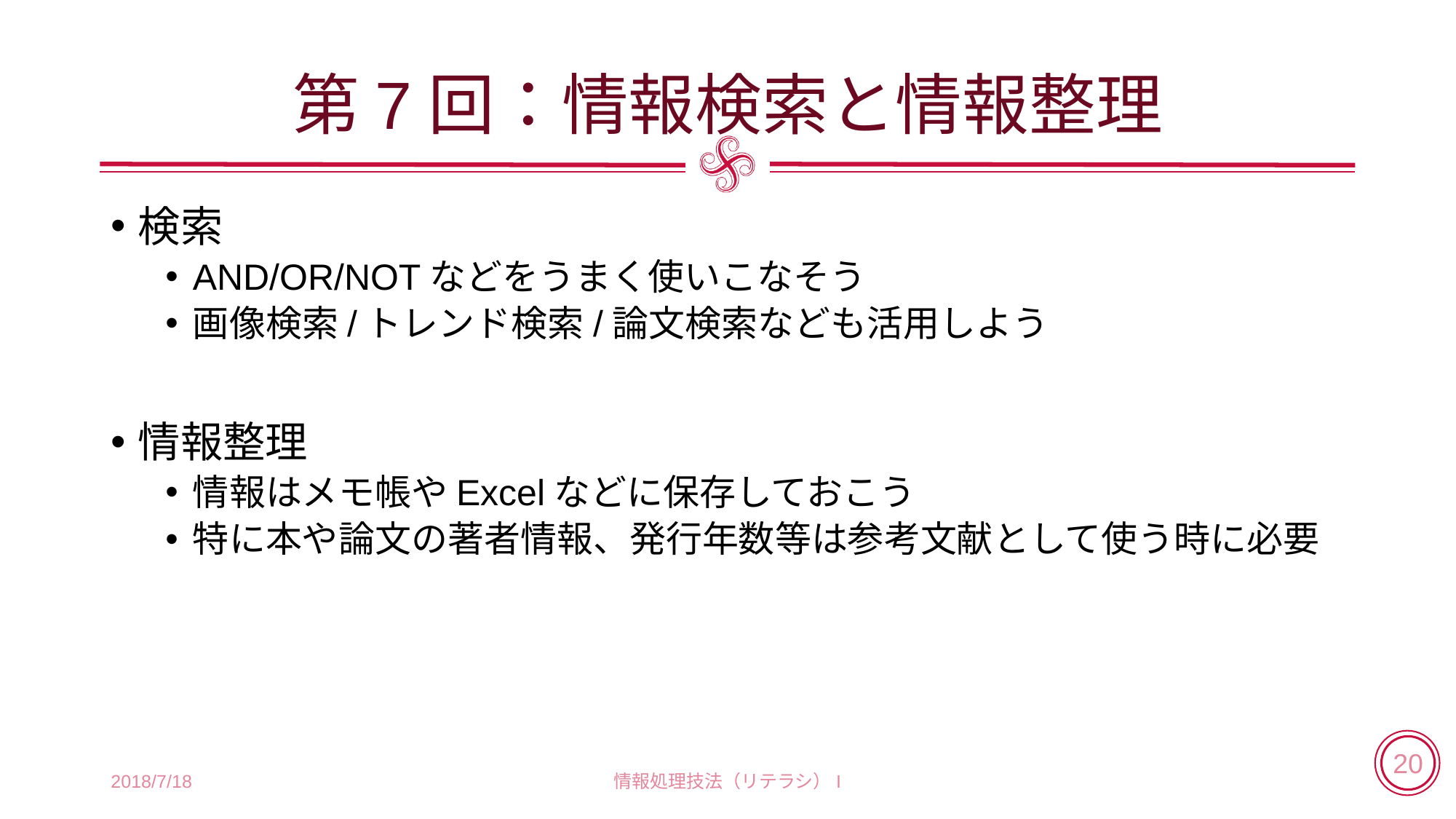

# 第7回：情報検索と情報整理
検索
AND/OR/NOTなどをうまく使いこなそう
画像検索/トレンド検索/論文検索なども活用しよう

情報整理
情報はメモ帳やExcelなどに保存しておこう
特に本や論文の著者情報、発行年数等は参考文献として使う時に必要
2018/7/18
情報処理技法（リテラシ）I